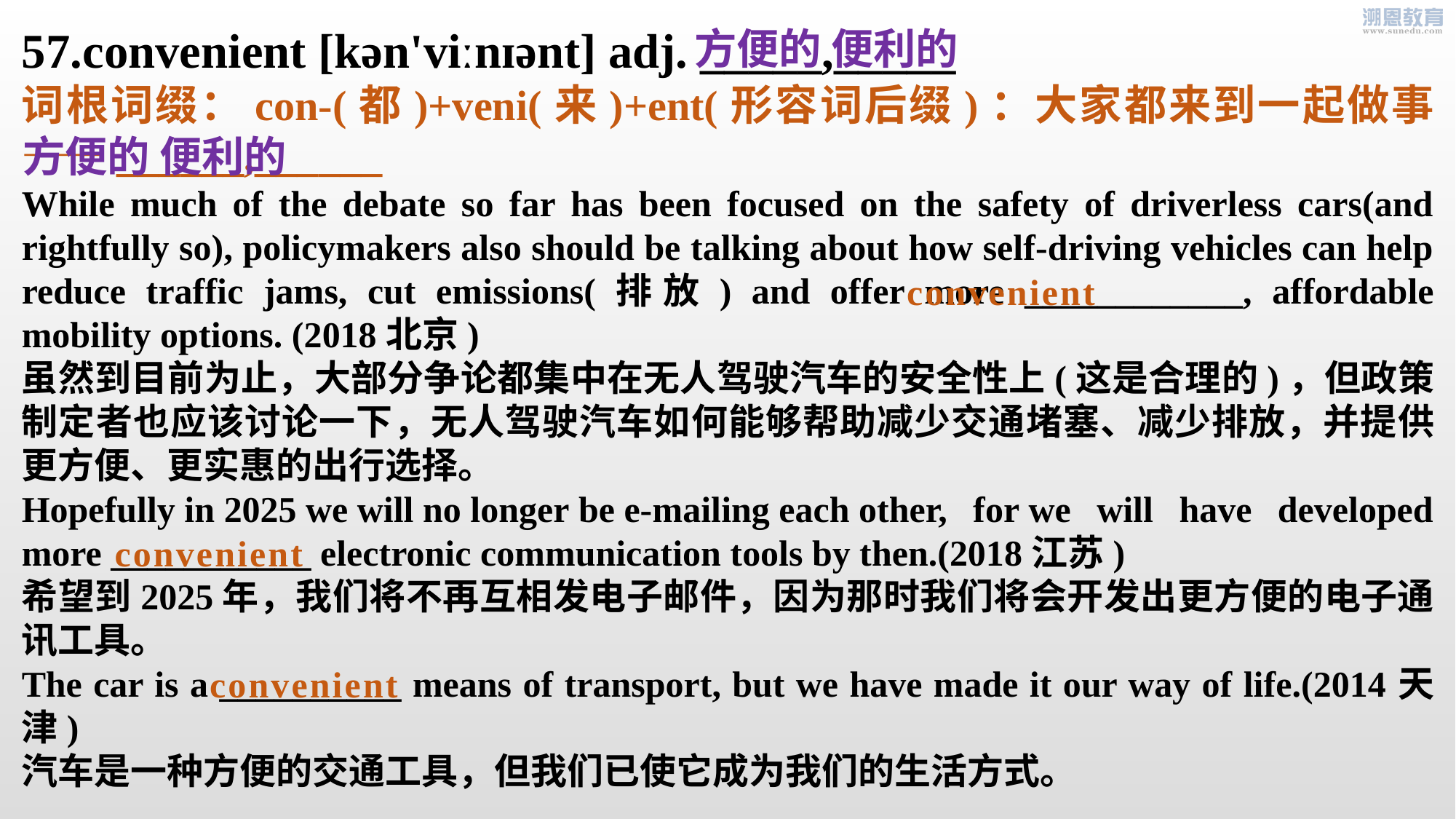

57.convenient [kən'viːnɪənt] adj. _____,_____
词根词缀：con-(都)+veni(来)+ent(形容词后缀)：大家都来到一起做事——______,______
While much of the debate so far has been focused on the safety of driverless cars(and rightfully so), policymakers also should be talking about how self-driving vehicles can help reduce traffic jams, cut emissions(排放) and offer more ____________, affordable mobility options. (2018北京)
虽然到目前为止，大部分争论都集中在无人驾驶汽车的安全性上(这是合理的)，但政策制定者也应该讨论一下，无人驾驶汽车如何能够帮助减少交通堵塞、减少排放，并提供更方便、更实惠的出行选择。
Hopefully in 2025 we will no longer be e-mailing each other, for we will have developed more ___________ electronic communication tools by then.(2018江苏)
希望到2025年，我们将不再互相发电子邮件，因为那时我们将会开发出更方便的电子通讯工具。
The car is a __________ means of transport, but we have made it our way of life.(2014天津)
汽车是一种方便的交通工具，但我们已使它成为我们的生活方式。

方便的 便利的
方便的 便利的
convenient
convenient
convenient